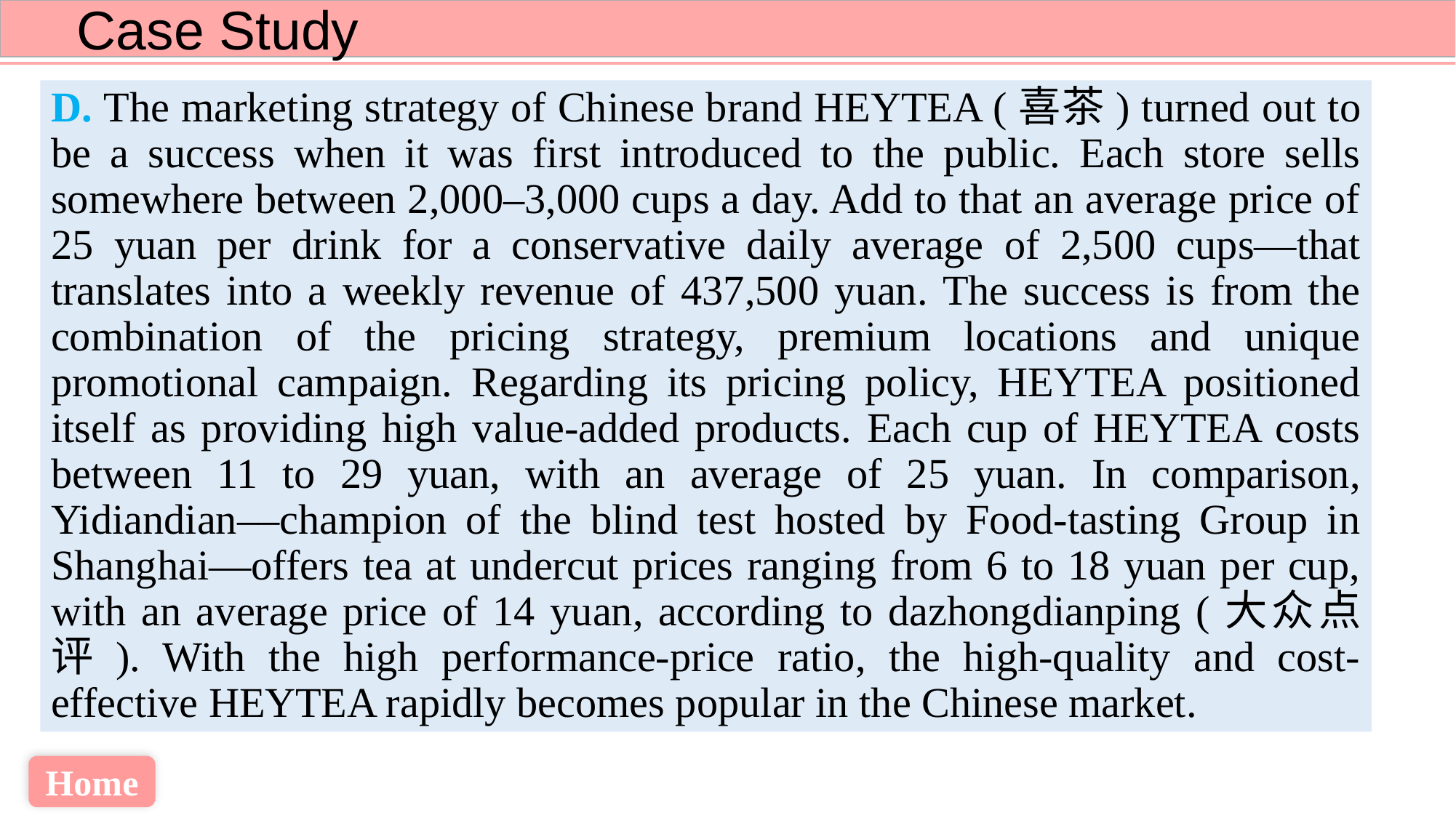

D. The marketing strategy of Chinese brand HEYTEA (喜茶) turned out to be a success when it was first introduced to the public. Each store sells somewhere between 2,000–3,000 cups a day. Add to that an average price of 25 yuan per drink for a conservative daily average of 2,500 cups—that translates into a weekly revenue of 437,500 yuan. The success is from the combination of the pricing strategy, premium locations and unique promotional campaign. Regarding its pricing policy, HEYTEA positioned itself as providing high value-added products. Each cup of HEYTEA costs between 11 to 29 yuan, with an average of 25 yuan. In comparison, Yidiandian––champion of the blind test hosted by Food-tasting Group in Shanghai—offers tea at undercut prices ranging from 6 to 18 yuan per cup, with an average price of 14 yuan, according to dazhongdianping (大众点评). With the high performance-price ratio, the high-quality and cost-effective HEYTEA rapidly becomes popular in the Chinese market.